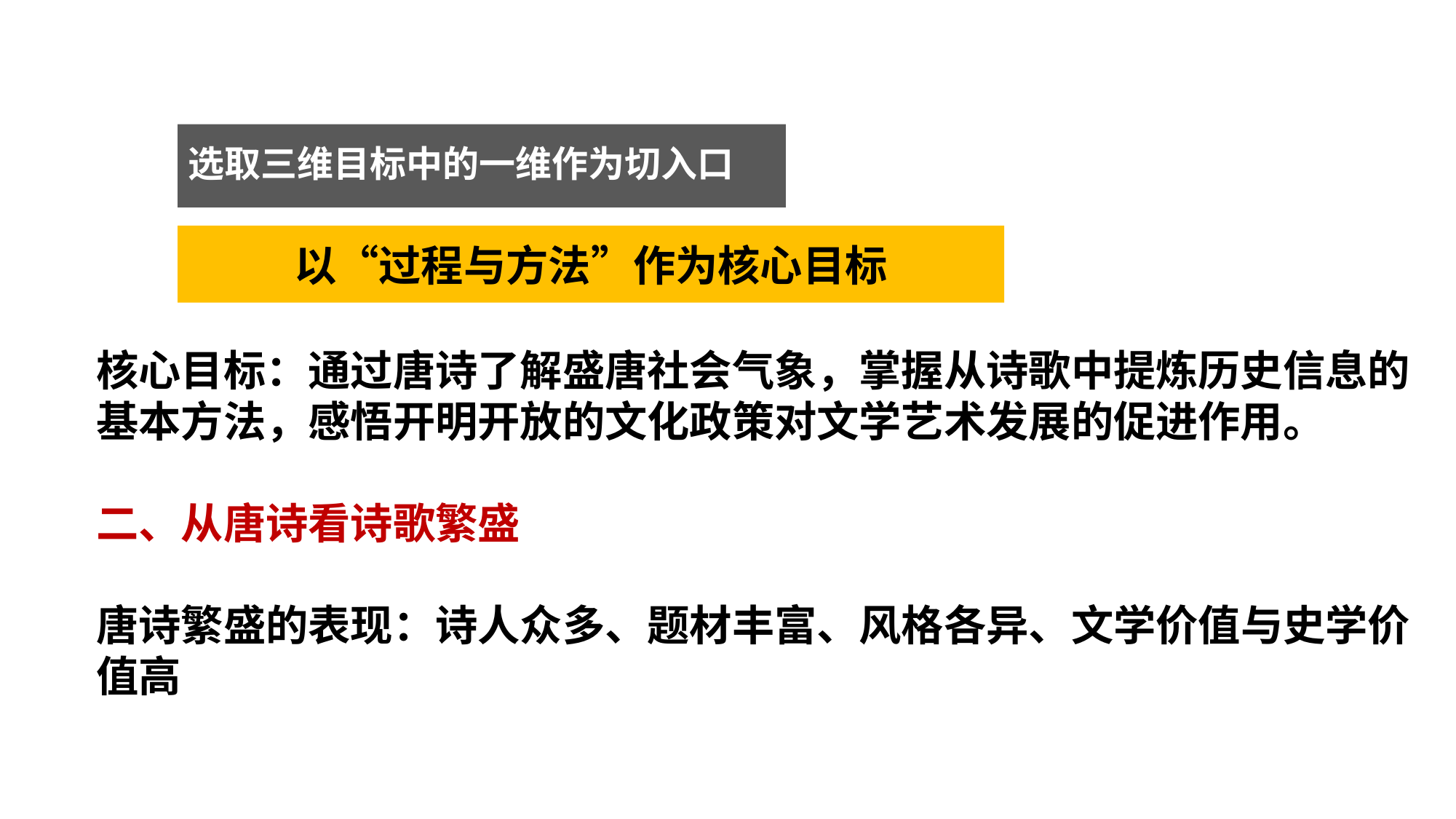

选取三维目标中的一维作为切入口
以“过程与方法”作为核心目标
核心目标：通过唐诗了解盛唐社会气象，掌握从诗歌中提炼历史信息的基本方法，感悟开明开放的文化政策对文学艺术发展的促进作用。

二、从唐诗看诗歌繁盛

唐诗繁盛的表现：诗人众多、题材丰富、风格各异、文学价值与史学价值高